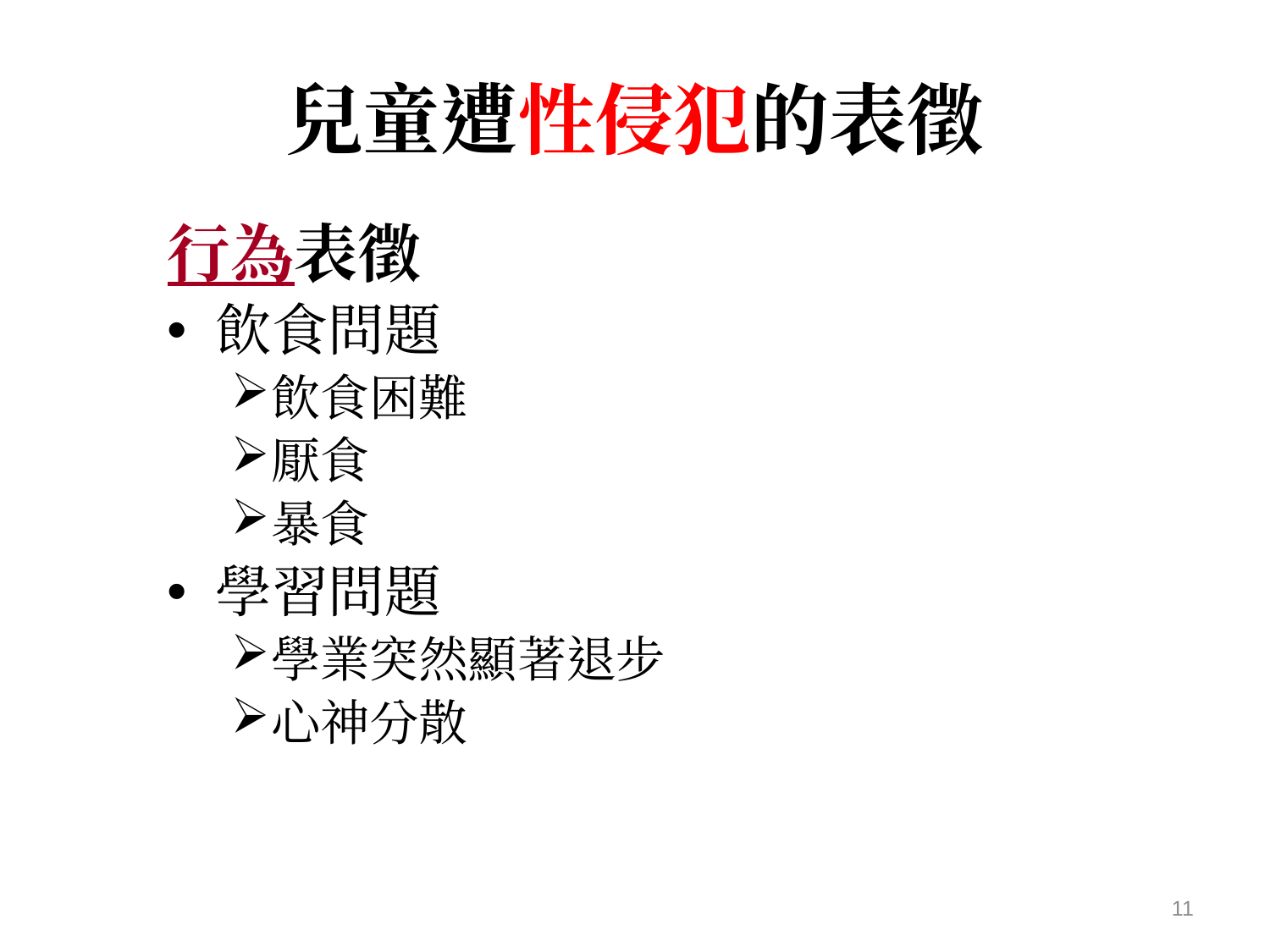

# 兒童遭性侵犯的表徵
行為表徵
飲食問題
飲食困難
厭食
暴食
學習問題
學業突然顯著退步
心神分散

11